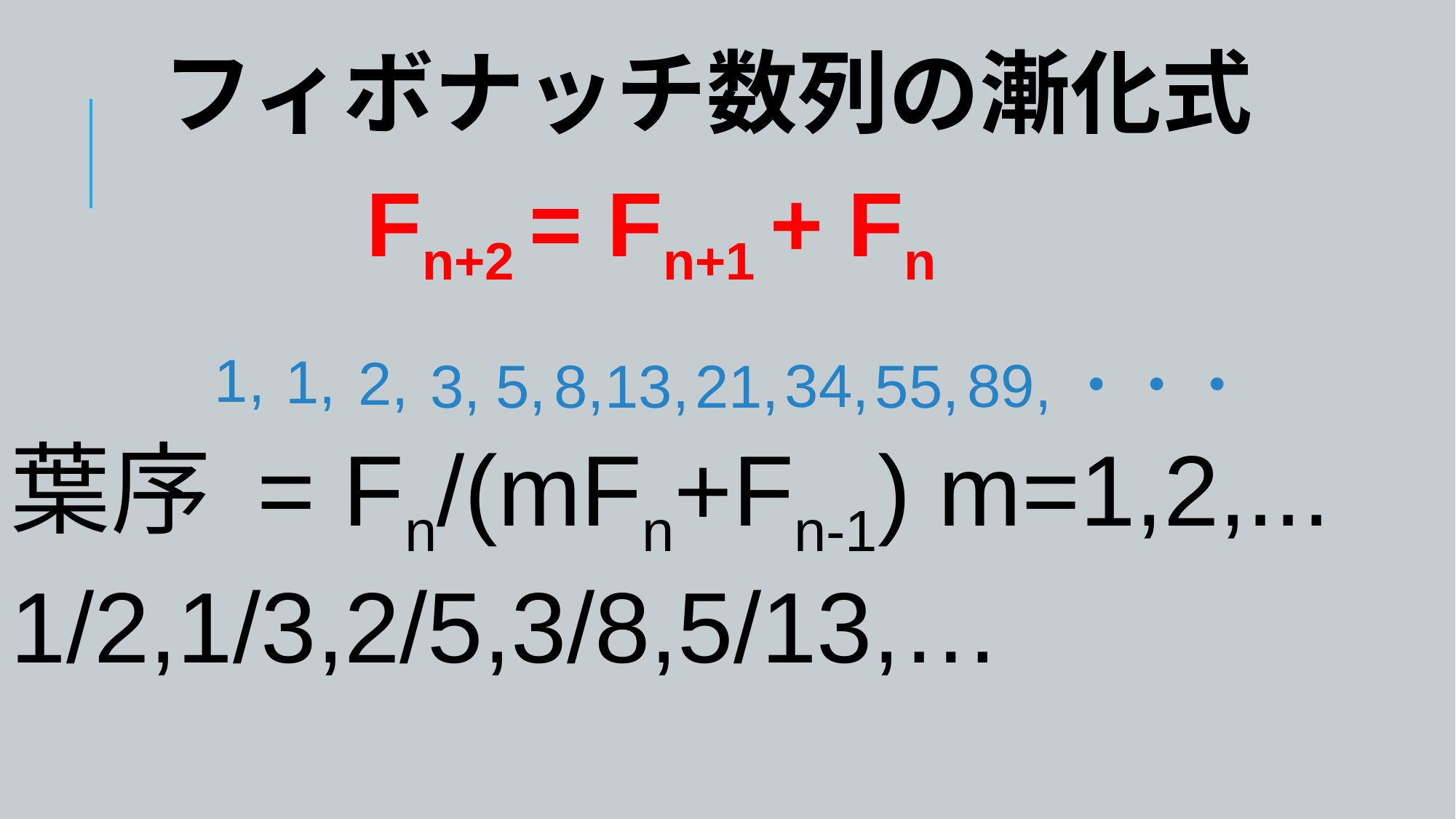

フィボナッチ数列の漸化式
　　　Fn+2 = Fn+1 + Fn
1,
1,
2,
34,
89,・・・
3,
5,
55,
8,
13,
21,
葉序 = Fn/(mFn+Fn-1) m=1,2,... 1/2,1/3,2/5,3/8,5/13,…